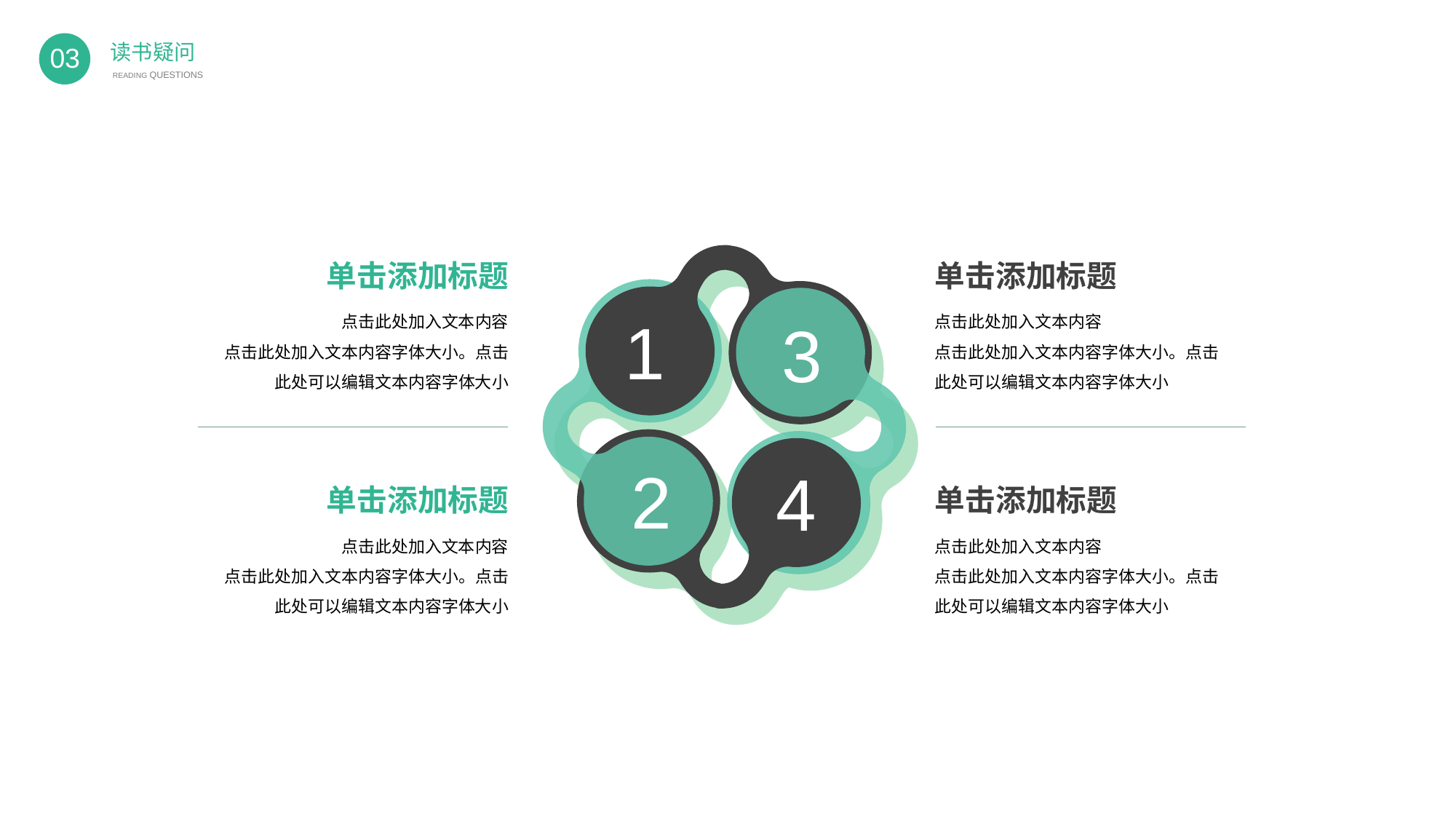

03
读书疑问
READING QUESTIONS

1
3

T
2
4
单击添加标题
点击此处加入文本内容
点击此处加入文本内容字体大小。点击
此处可以编辑文本内容字体大小
单击添加标题
点击此处加入文本内容
点击此处加入文本内容字体大小。点击
此处可以编辑文本内容字体大小
单击添加标题
点击此处加入文本内容
点击此处加入文本内容字体大小。点击
此处可以编辑文本内容字体大小
单击添加标题
点击此处加入文本内容
点击此处加入文本内容字体大小。点击
此处可以编辑文本内容字体大小